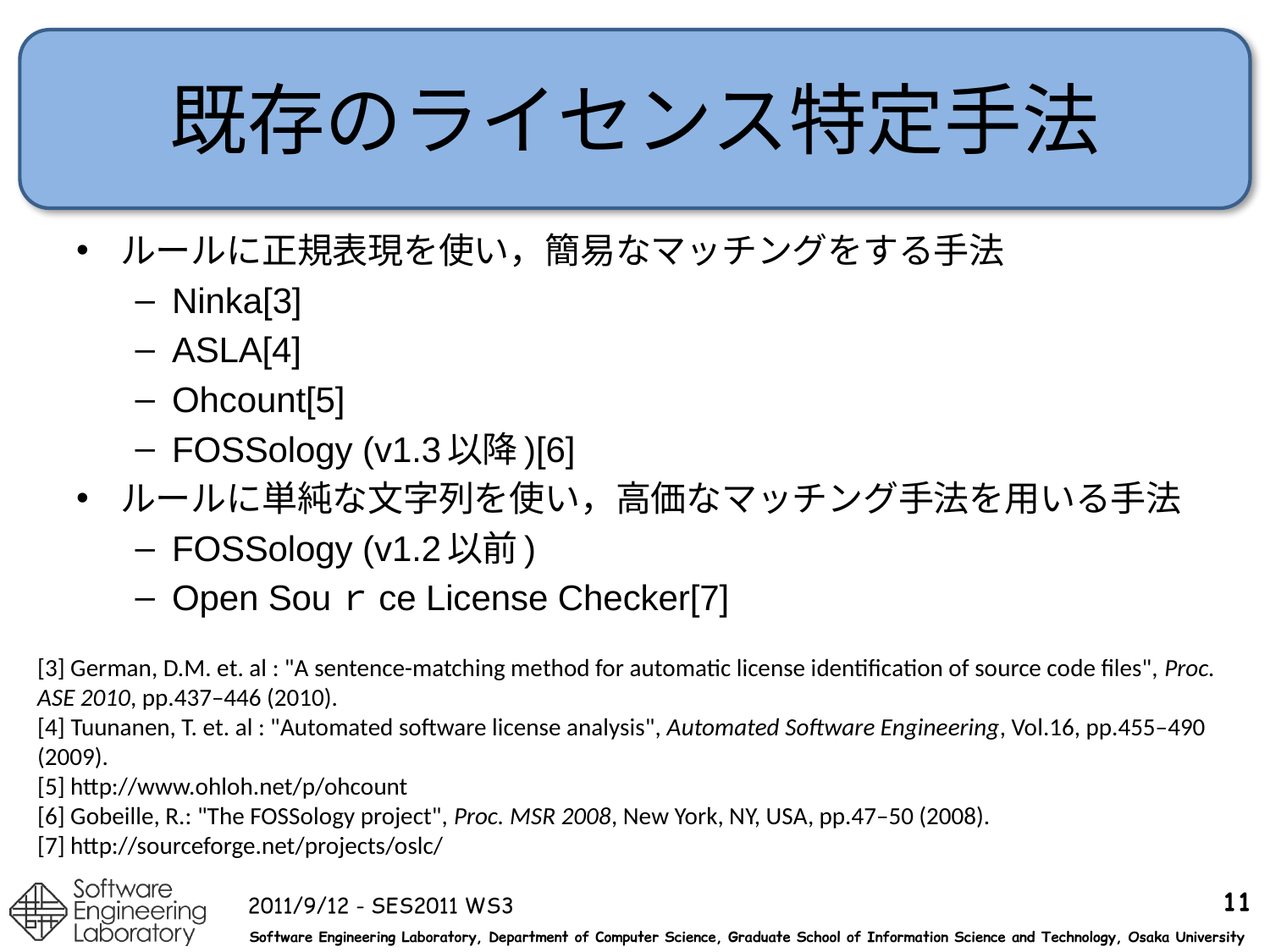

# 既存のライセンス特定手法
ルールに正規表現を使い，簡易なマッチングをする手法
Ninka[3]
ASLA[4]
Ohcount[5]
FOSSology (v1.3以降)[6]
ルールに単純な文字列を使い，高価なマッチング手法を用いる手法
FOSSology (v1.2以前)
Open Souｒce License Checker[7]
[3] German, D.M. et. al : "A sentence-matching method for automatic license identification of source code files", Proc. ASE 2010, pp.437–446 (2010).
[4] Tuunanen, T. et. al : "Automated software license analysis", Automated Software Engineering, Vol.16, pp.455–490 (2009).
[5] http://www.ohloh.net/p/ohcount
[6] Gobeille, R.: "The FOSSology project", Proc. MSR 2008, New York, NY, USA, pp.47–50 (2008).
[7] http://sourceforge.net/projects/oslc/
11
2011/9/12 - SES2011 WS3